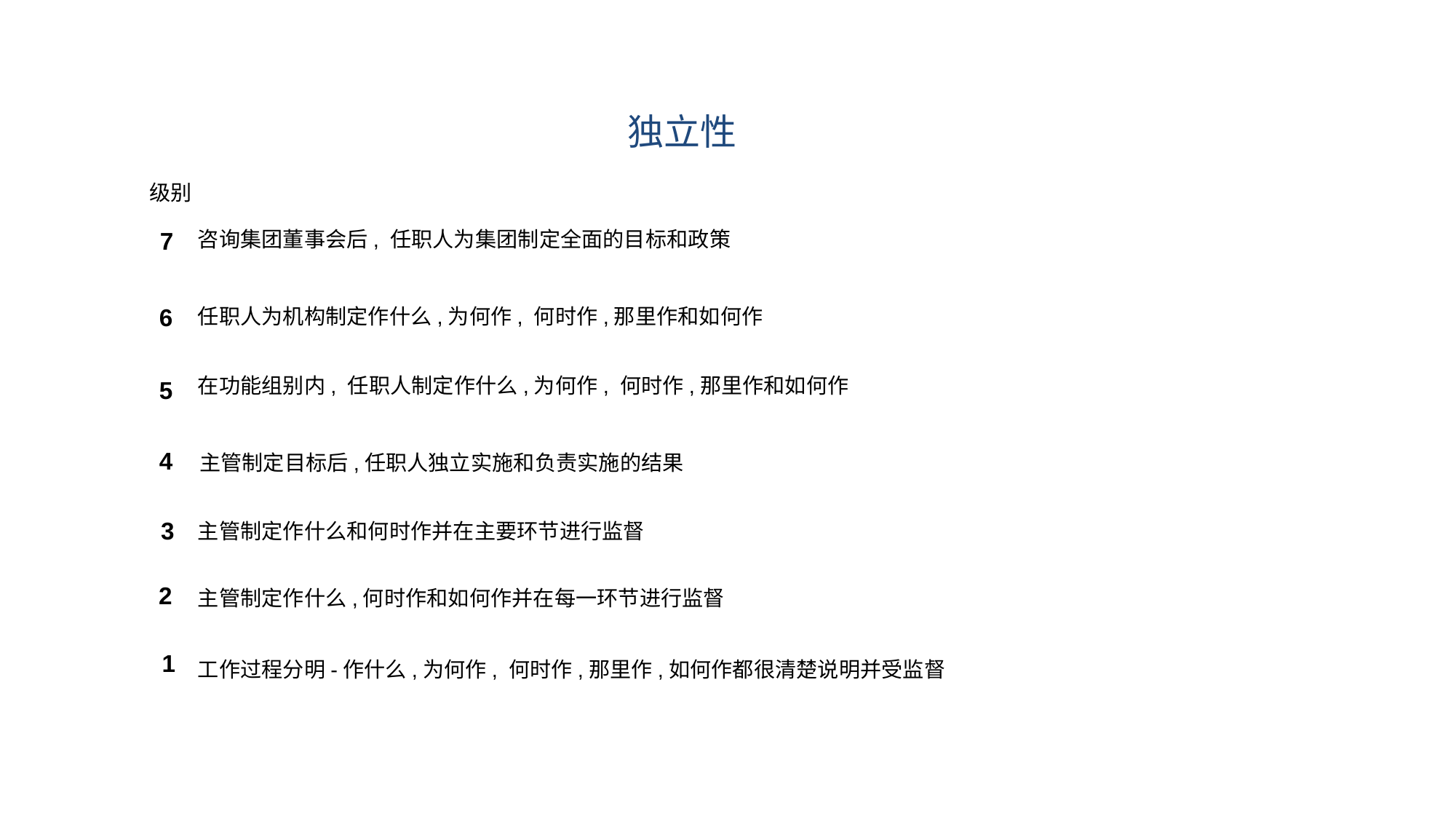

独立性
级别
7
咨询集团董事会后, 任职人为集团制定全面的目标和政策
6
任职人为机构制定作什么,为何作, 何时作,那里作和如何作
在功能组别内, 任职人制定作什么,为何作, 何时作,那里作和如何作
5
4
主管制定目标后,任职人独立实施和负责实施的结果
3
主管制定作什么和何时作并在主要环节进行监督
2
主管制定作什么,何时作和如何作并在每一环节进行监督
1
工作过程分明-作什么,为何作, 何时作,那里作,如何作都很清楚说明并受监督